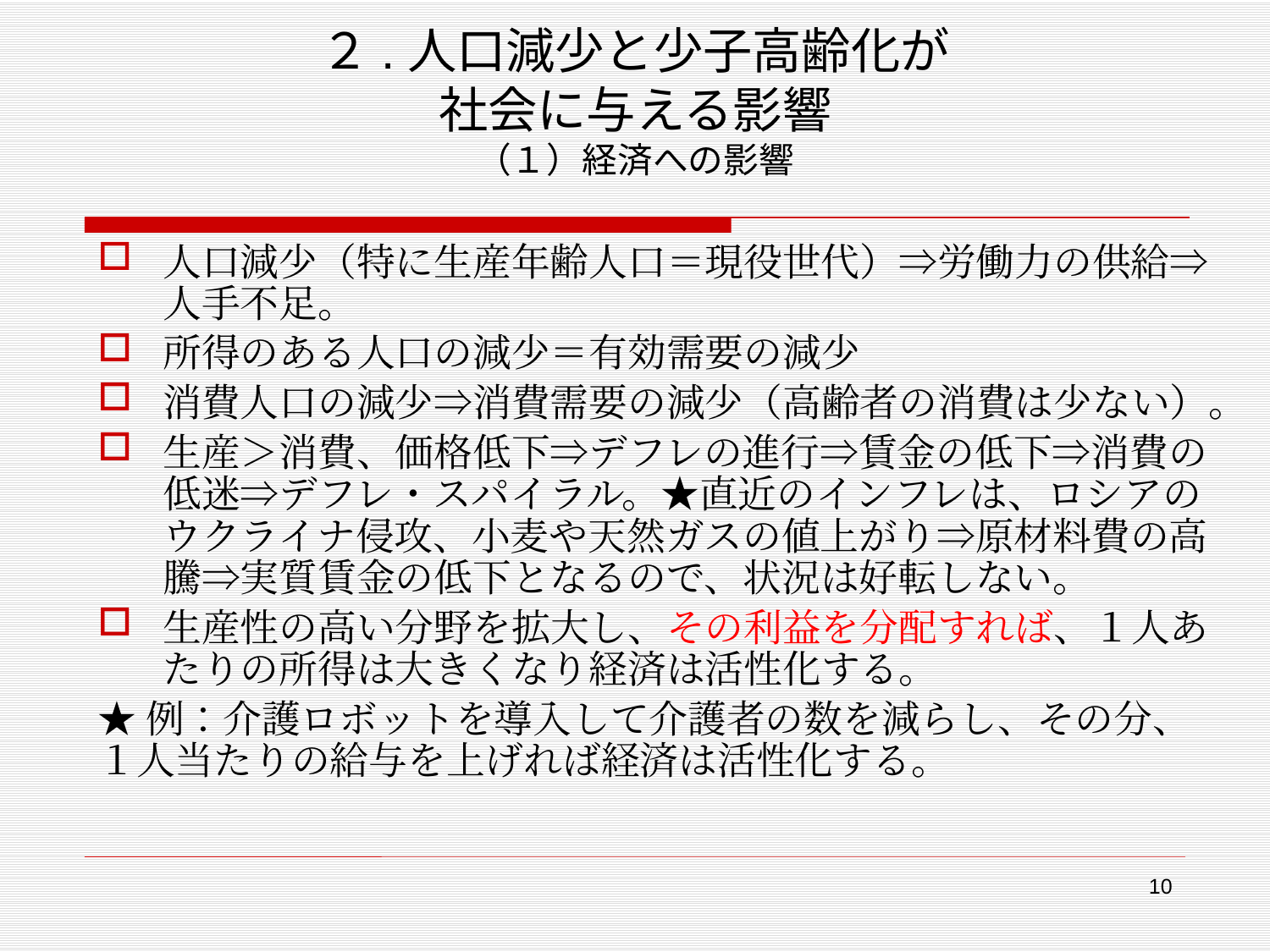

# ２.人口減少と少子高齢化が 社会に与える影響 （１）経済への影響
人口減少（特に生産年齢人口＝現役世代）⇒労働力の供給⇒人手不足。
所得のある人口の減少＝有効需要の減少
消費人口の減少⇒消費需要の減少（高齢者の消費は少ない）。
生産＞消費、価格低下⇒デフレの進行⇒賃金の低下⇒消費の低迷⇒デフレ・スパイラル。★直近のインフレは、ロシアのウクライナ侵攻、小麦や天然ガスの値上がり⇒原材料費の高騰⇒実質賃金の低下となるので、状況は好転しない。
生産性の高い分野を拡大し、その利益を分配すれば、１人あたりの所得は大きくなり経済は活性化する。
★例：介護ロボットを導入して介護者の数を減らし、その分、１人当たりの給与を上げれば経済は活性化する。

10